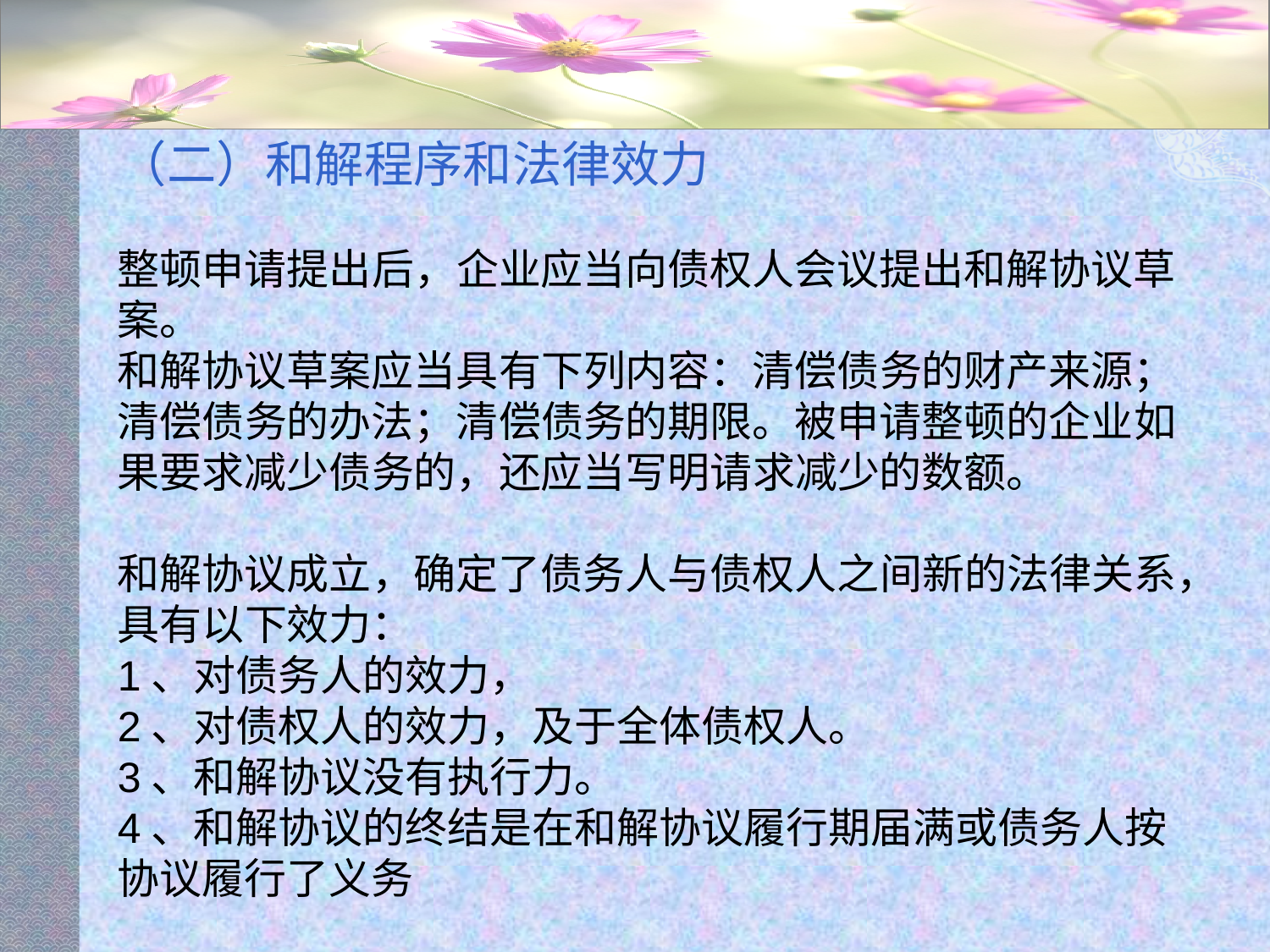

#
（二）和解程序和法律效力

整顿申请提出后，企业应当向债权人会议提出和解协议草案。
和解协议草案应当具有下列内容：清偿债务的财产来源；清偿债务的办法；清偿债务的期限。被申请整顿的企业如果要求减少债务的，还应当写明请求减少的数额。

和解协议成立，确定了债务人与债权人之间新的法律关系，具有以下效力：
1、对债务人的效力，
2、对债权人的效力，及于全体债权人。
3、和解协议没有执行力。
4、和解协议的终结是在和解协议履行期届满或债务人按协议履行了义务